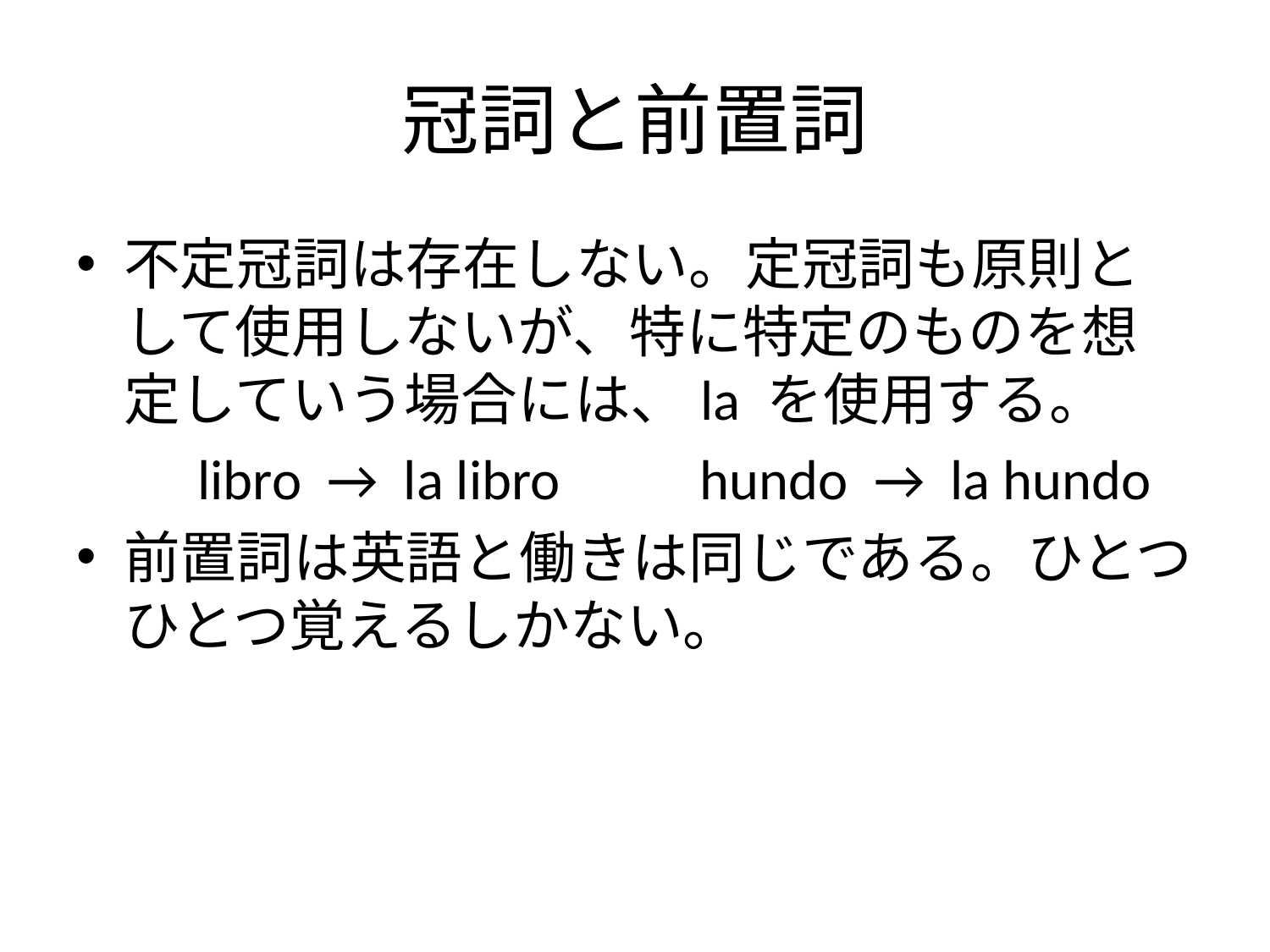

# 冠詞と前置詞
不定冠詞は存在しない。定冠詞も原則として使用しないが、特に特定のものを想定していう場合には、la を使用する。
   　libro  →  la libro           hundo  →  la hundo
前置詞は英語と働きは同じである。ひとつひとつ覚えるしかない。